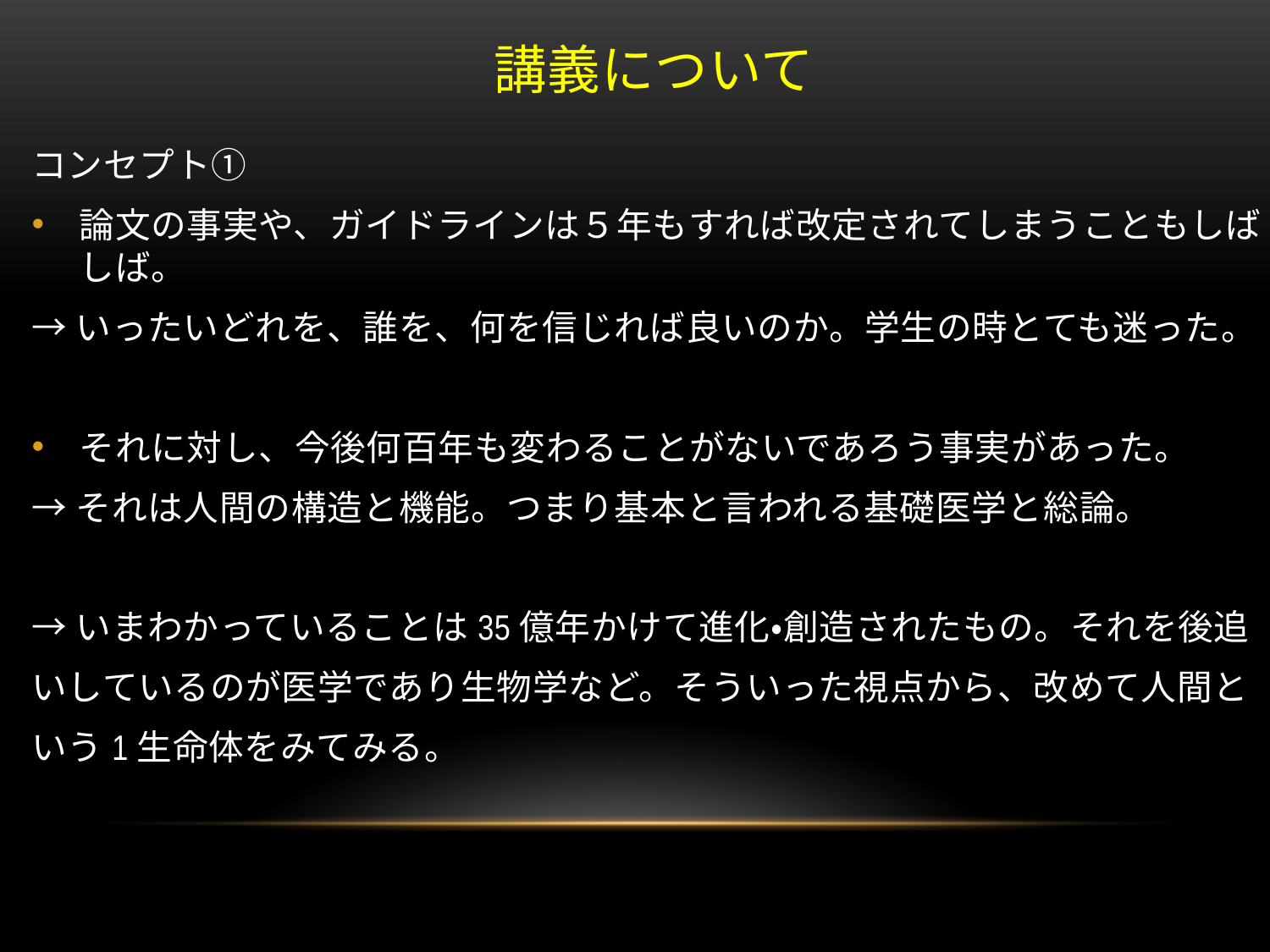

# 講義について
コンセプト①
論文の事実や、ガイドラインは５年もすれば改定されてしまうこともしばしば。
→いったいどれを、誰を、何を信じれば良いのか。学生の時とても迷った。

それに対し、今後何百年も変わることがないであろう事実があった。
→それは人間の構造と機能。つまり基本と言われる基礎医学と総論。

→いまわかっていることは35億年かけて進化・創造されたもの。それを後追
いしているのが医学であり生物学など。そういった視点から、改めて人間と
いう1生命体をみてみる。